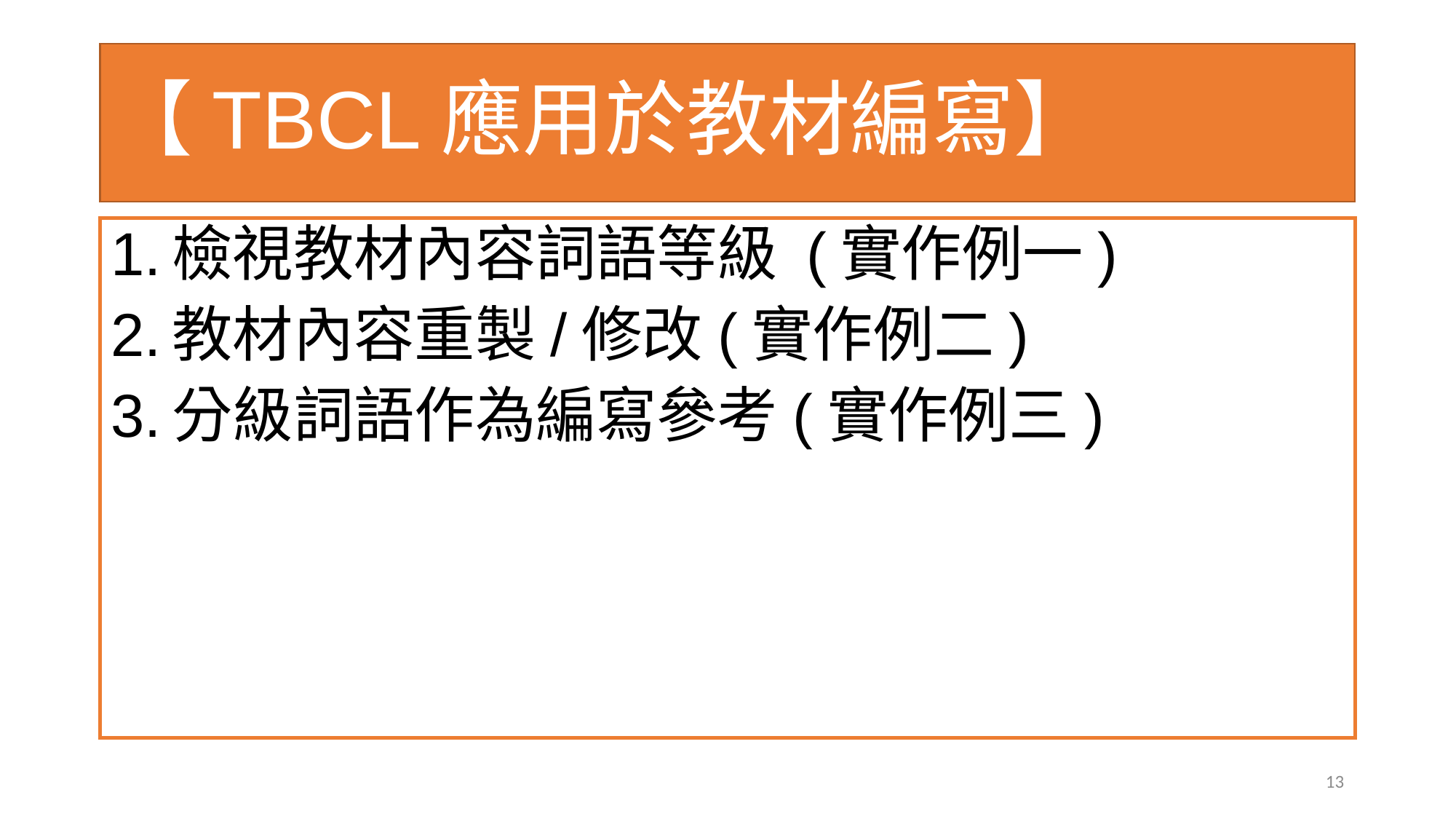

# 【TBCL應用於教材編寫】
檢視教材內容詞語等級 (實作例一)
教材內容重製/修改(實作例二)
分級詞語作為編寫參考(實作例三)

13